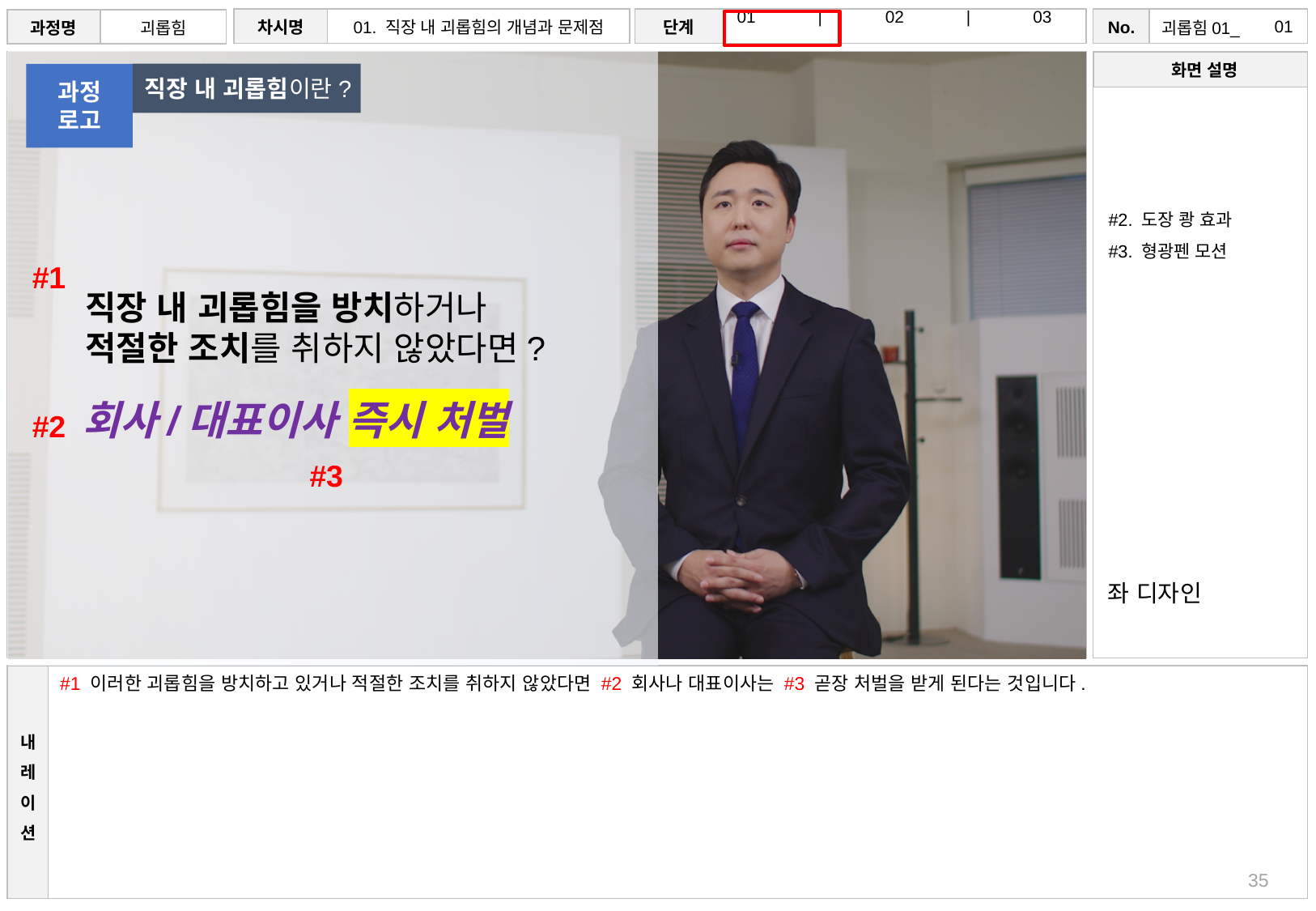

# 01
직장 내 괴롭힘이란?
과정
로고
#2. 도장 쾅 효과
#3. 형광펜 모션
#1
직장 내 괴롭힘을 방치하거나
적절한 조치를 취하지 않았다면?
회사/대표이사 즉시 처벌
#2
#3
좌 디자인
#1 이러한 괴롭힘을 방치하고 있거나 적절한 조치를 취하지 않았다면 #2 회사나 대표이사는 #3 곧장 처벌을 받게 된다는 것입니다.
35